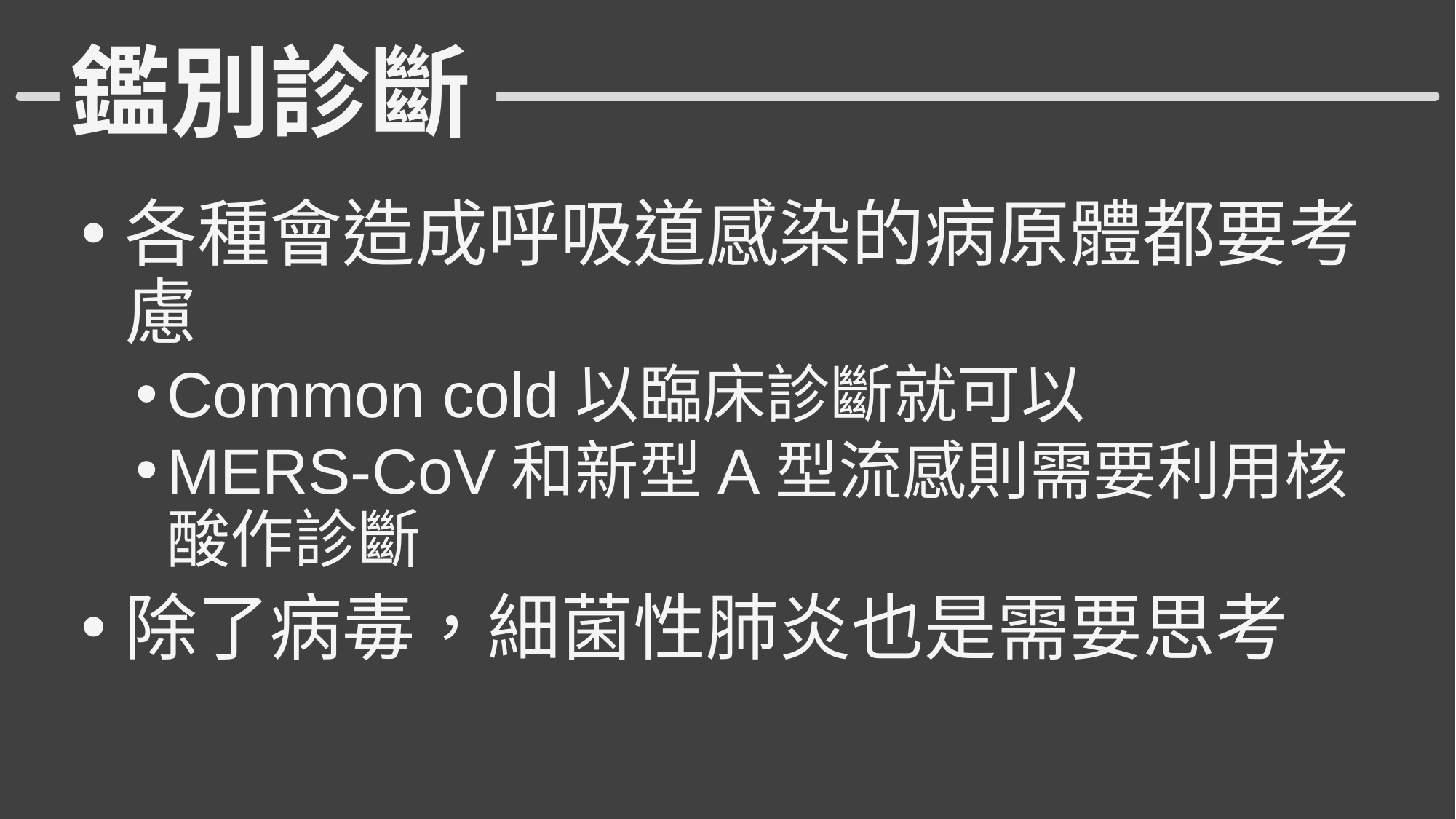

# 鑑別診斷
各種會造成呼吸道感染的病原體都要考慮
Common cold以臨床診斷就可以
MERS-CoV和新型A型流感則需要利用核酸作診斷
除了病毒，細菌性肺炎也是需要思考